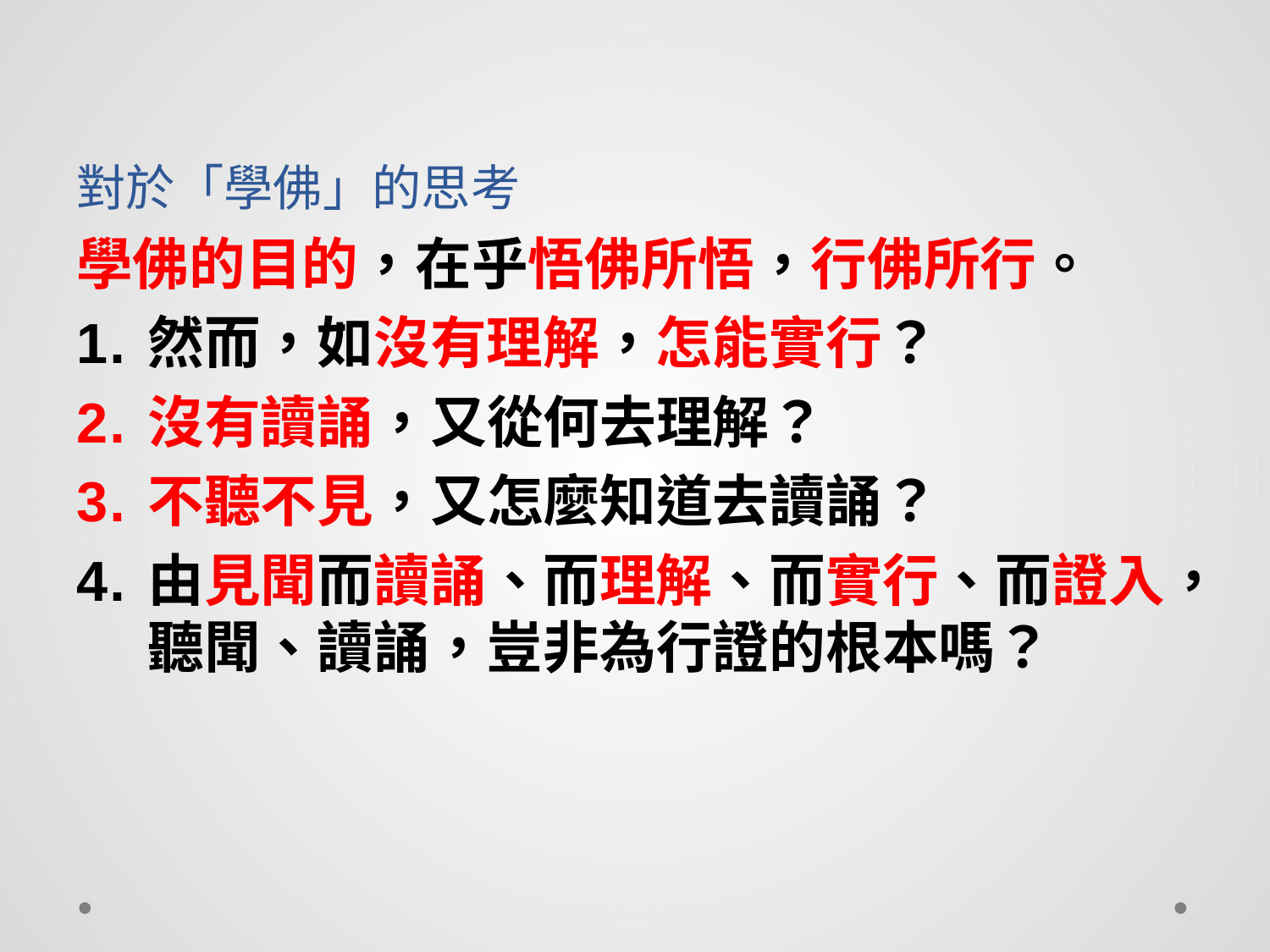

# 對於「學佛」的思考
學佛的目的，在乎悟佛所悟，行佛所行。
然而，如沒有理解，怎能實行？
沒有讀誦，又從何去理解？
不聽不見，又怎麼知道去讀誦？
由見聞而讀誦、而理解、而實行、而證入，聽聞、讀誦，豈非為行證的根本嗎？